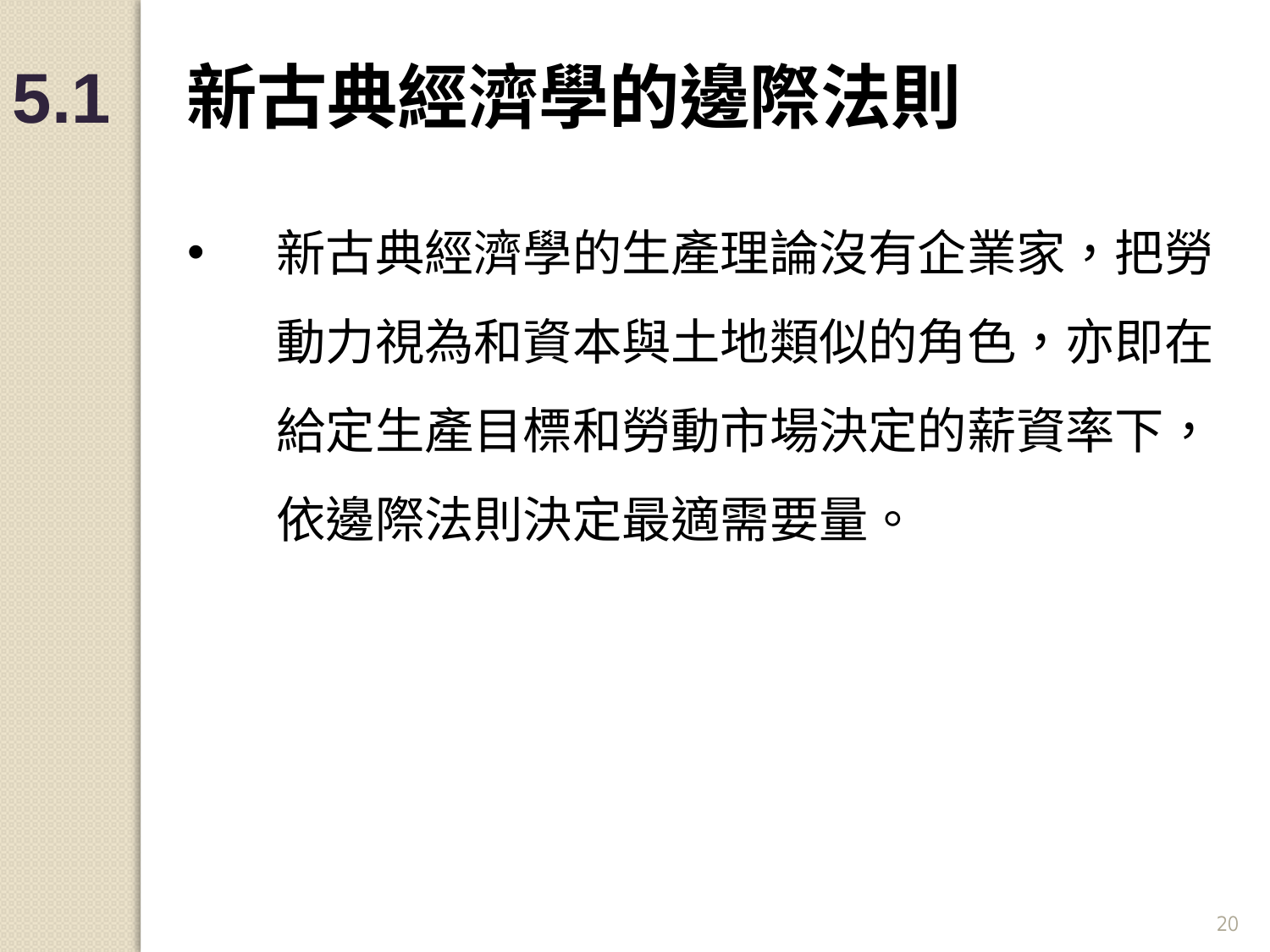

5.1   新古典經濟學的邊際法則
新古典經濟學的生產理論沒有企業家，把勞動力視為和資本與土地類似的角色，亦即在給定生產目標和勞動市場決定的薪資率下，依邊際法則決定最適需要量。
20